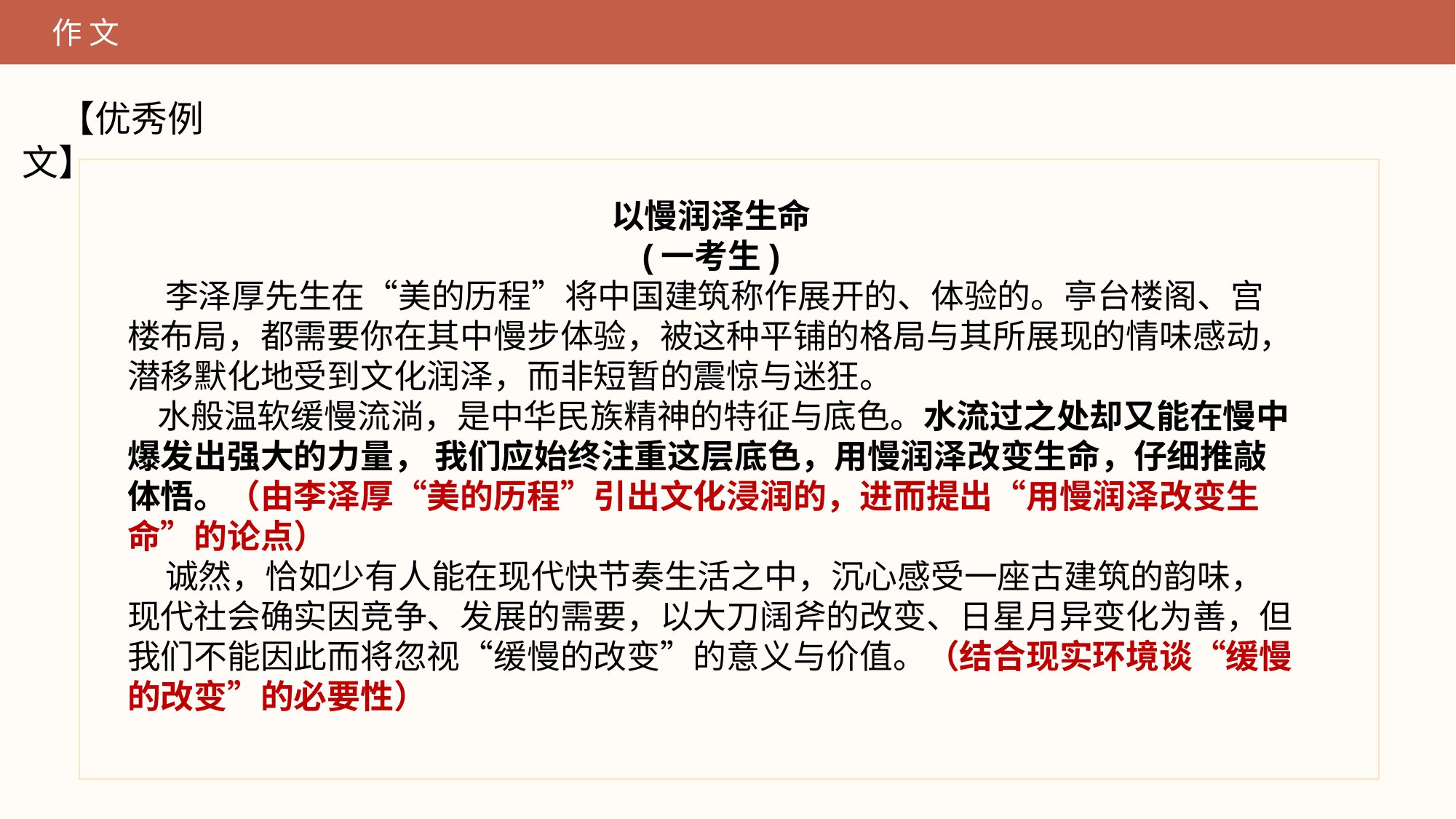

作 文
【优秀例文】

以慢润泽生命
(一考生)
    李泽厚先生在“美的历程”将中国建筑称作展开的、体验的。亭台楼阁、宫楼布局，都需要你在其中慢步体验，被这种平铺的格局与其所展现的情味感动，潜移默化地受到文化润泽，而非短暂的震惊与迷狂。
   水般温软缓慢流淌，是中华民族精神的特征与底色。水流过之处却又能在慢中爆发出强大的力量， 我们应始终注重这层底色，用慢润泽改变生命，仔细推敲体悟。（由李泽厚“美的历程”引出文化浸润的，进而提出“用慢润泽改变生命”的论点）
    诚然，恰如少有人能在现代快节奏生活之中，沉心感受一座古建筑的韵味，现代社会确实因竞争、发展的需要，以大刀阔斧的改变、日星月异变化为善，但我们不能因此而将忽视“缓慢的改变”的意义与价值。（结合现实环境谈“缓慢的改变”的必要性）